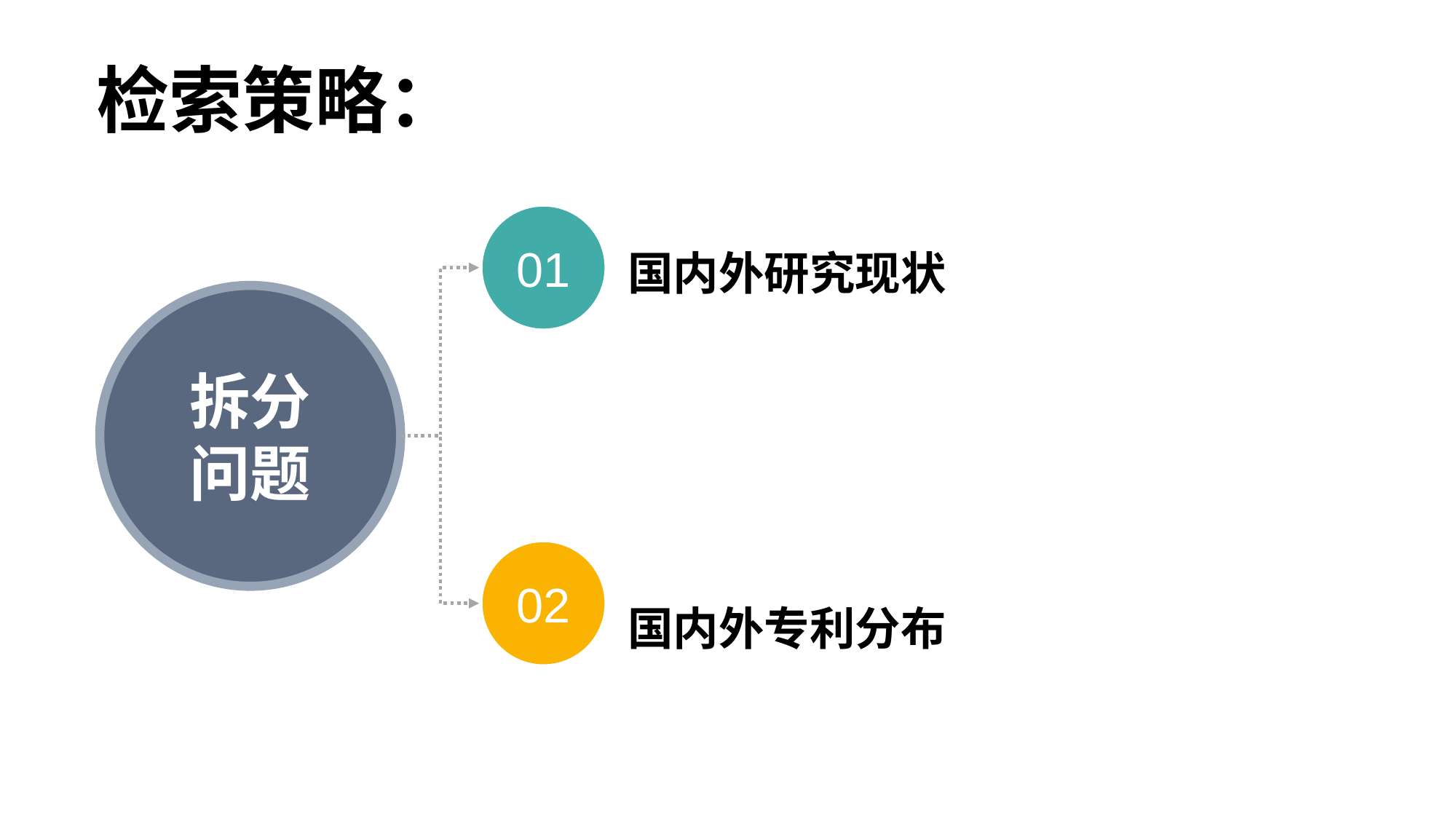

检索策略：
国内外研究现状
01
拆分
问题
02
国内外专利分布